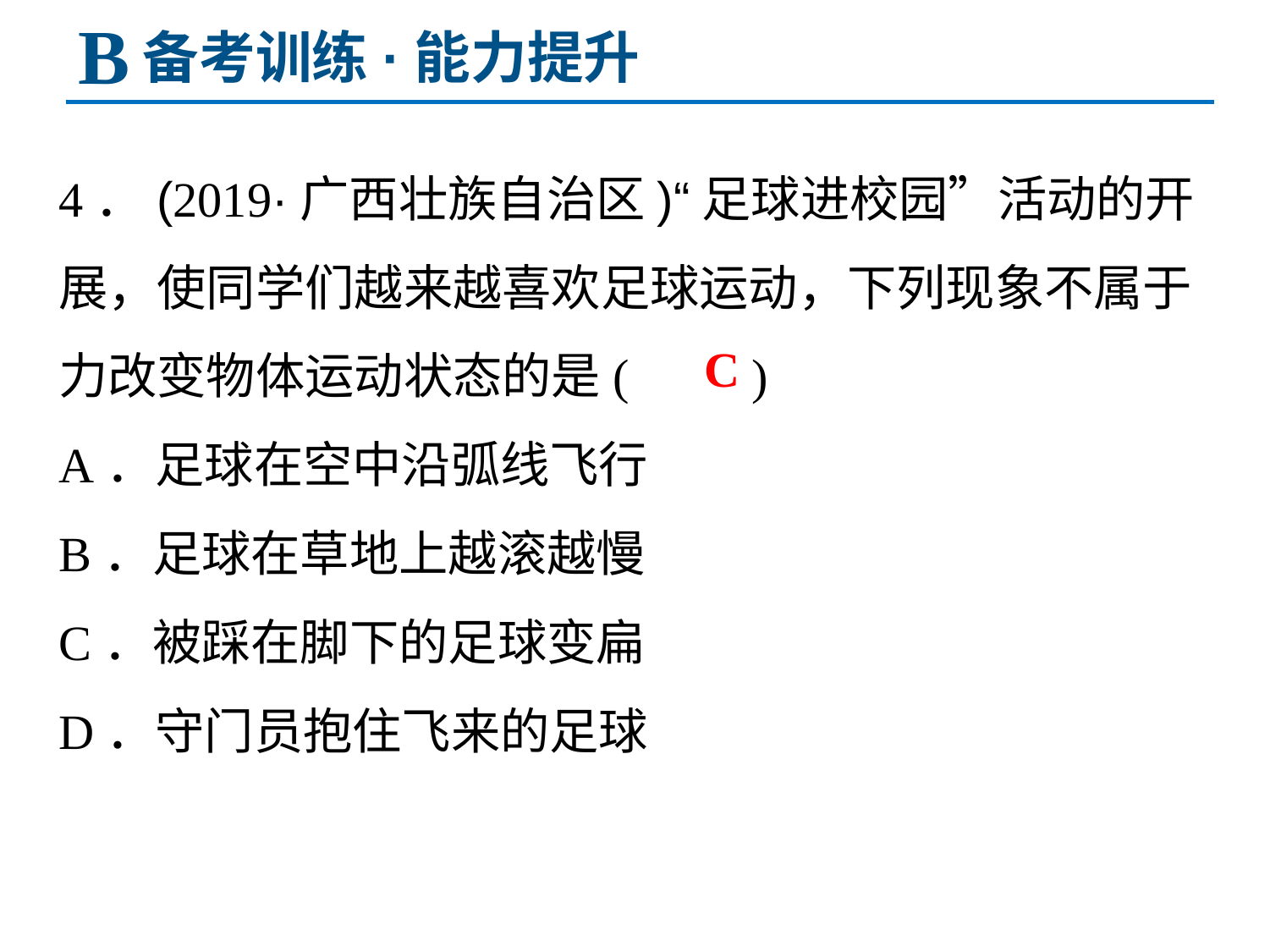

B
备考训练·能力提升
4．(2019·广西壮族自治区)“足球进校园”活动的开展，使同学们越来越喜欢足球运动，下列现象不属于力改变物体运动状态的是(　　)
A．足球在空中沿弧线飞行
B．足球在草地上越滚越慢
C．被踩在脚下的足球变扁
D．守门员抱住飞来的足球
C